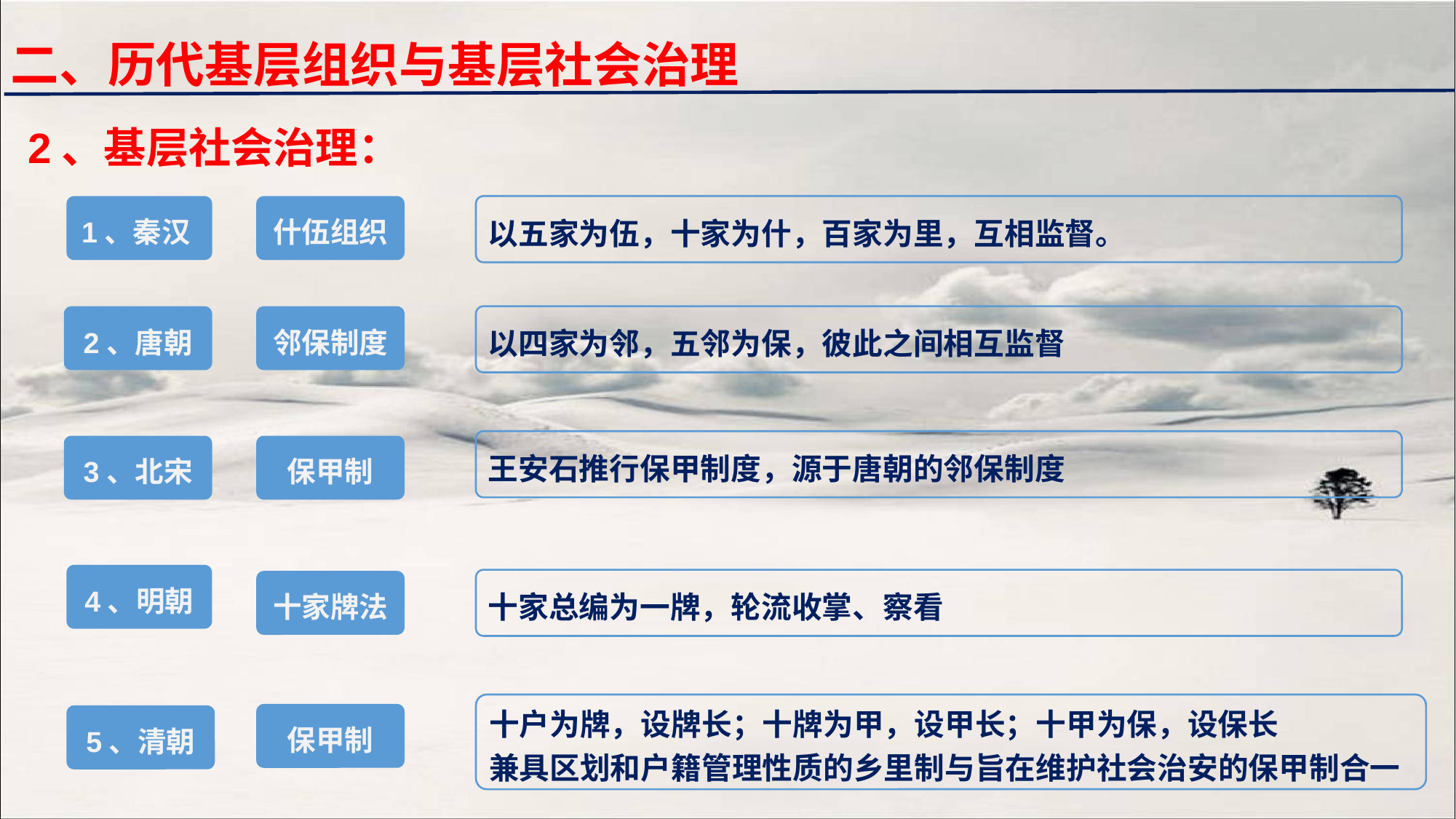

二、历代基层组织与基层社会治理
2、基层社会治理：
什伍组织
1、秦汉
以五家为伍，十家为什，百家为里，互相监督。
邻保制度
2、唐朝
以四家为邻，五邻为保，彼此之间相互监督
王安石推行保甲制度，源于唐朝的邻保制度
3、北宋
保甲制
4、明朝
十家总编为一牌，轮流收掌、察看
十家牌法
十户为牌，设牌长；十牌为甲，设甲长；十甲为保，设保长
兼具区划和户籍管理性质的乡里制与旨在维护社会治安的保甲制合一
保甲制
5、清朝